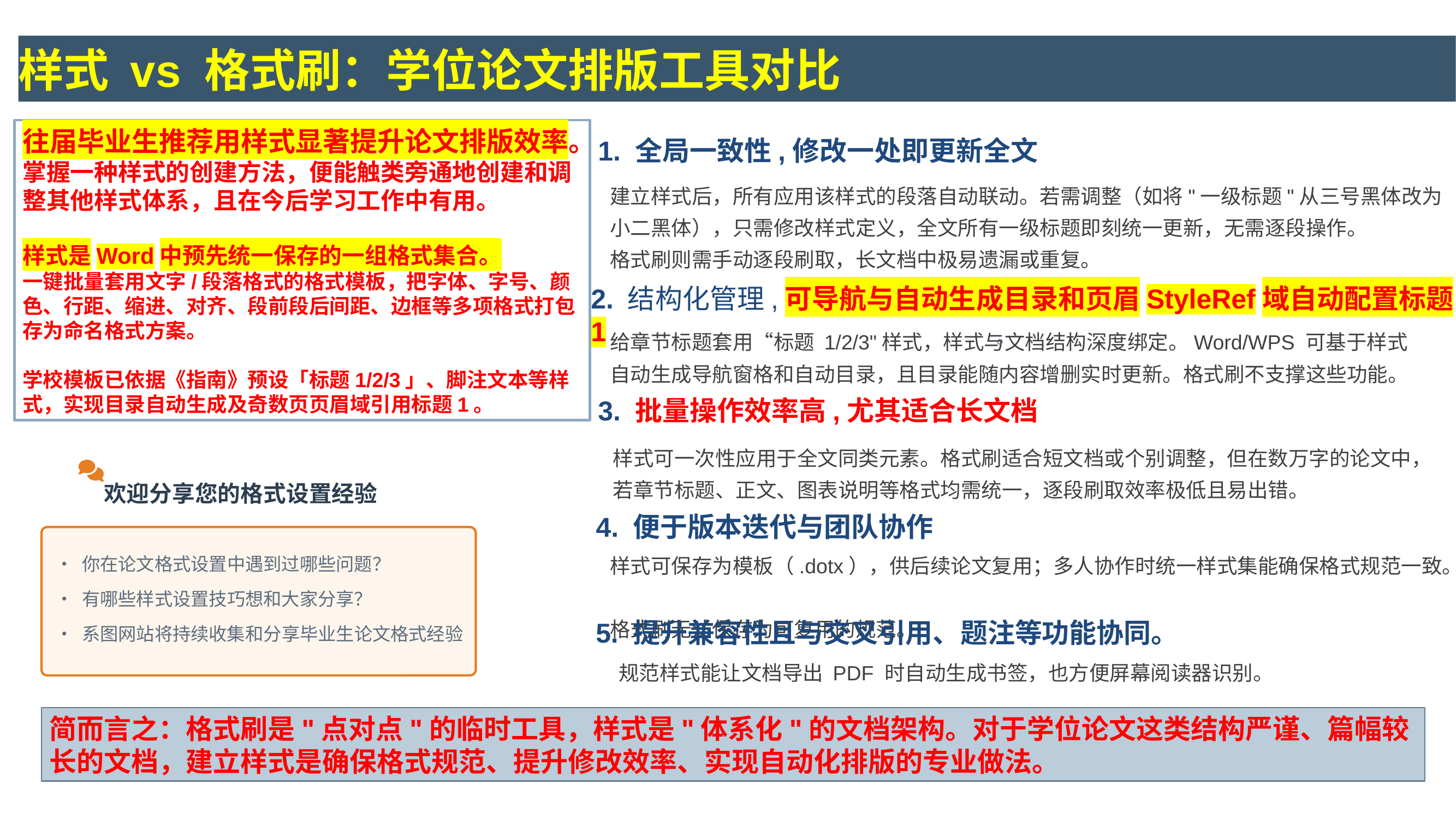

样式 vs 格式刷：学位论文排版工具对比
往届毕业生推荐用样式显著提升论文排版效率。
掌握一种样式的创建方法，便能触类旁通地创建和调整其他样式体系，且在今后学习工作中有用。

样式是Word中预先统一保存的一组格式集合。
一键批量套用文字/段落格式的格式模板，把字体、字号、颜色、行距、缩进、对齐、段前段后间距、边框等多项格式打包存为命名格式方案。

学校模板已依据《指南》预设「标题1/2/3」、脚注文本等样式，实现目录自动生成及奇数页页眉域引用标题1。
1. 全局一致性,修改一处即更新全文
建立样式后，所有应用该样式的段落自动联动。若需调整（如将"一级标题"从三号黑体改为
小二黑体），只需修改样式定义，全文所有一级标题即刻统一更新，无需逐段操作。
格式刷则需手动逐段刷取，长文档中极易遗漏或重复。
2. 结构化管理,可导航与自动生成目录和页眉StyleRef域自动配置标题1

给章节标题套用“标题 1/2/3"样式，样式与文档结构深度绑定。Word/WPS 可基于样式
自动生成导航窗格和自动目录，且目录能随内容增删实时更新。格式刷不支撑这些功能。
3. 批量操作效率高,尤其适合长文档
4. 便于版本迭代与团队协作
样式可保存为模板（.dotx），供后续论文复用；多人协作时统一样式集能确保格式规范一致。
格式刷无法保存为可复用的规范。

规范样式能让文档导出 PDF 时自动生成书签，也方便屏幕阅读器识别。
。
样式可一次性应用于全文同类元素。格式刷适合短文档或个别调整，但在数万字的论文中，若章节标题、正文、图表说明等格式均需统一，逐段刷取效率极低且易出错。

欢迎分享您的格式设置经验

• 你在论文格式设置中遇到过哪些问题？
• 有哪些样式设置技巧想和大家分享？
• 系图网站将持续收集和分享毕业生论文格式经验

5. 提升兼容性且与交叉引用、题注等功能协同。
简而言之：格式刷是"点对点"的临时工具，样式是"体系化"的文档架构。对于学位论文这类结构严谨、篇幅较长的文档，建立样式是确保格式规范、提升修改效率、实现自动化排版的专业做法。